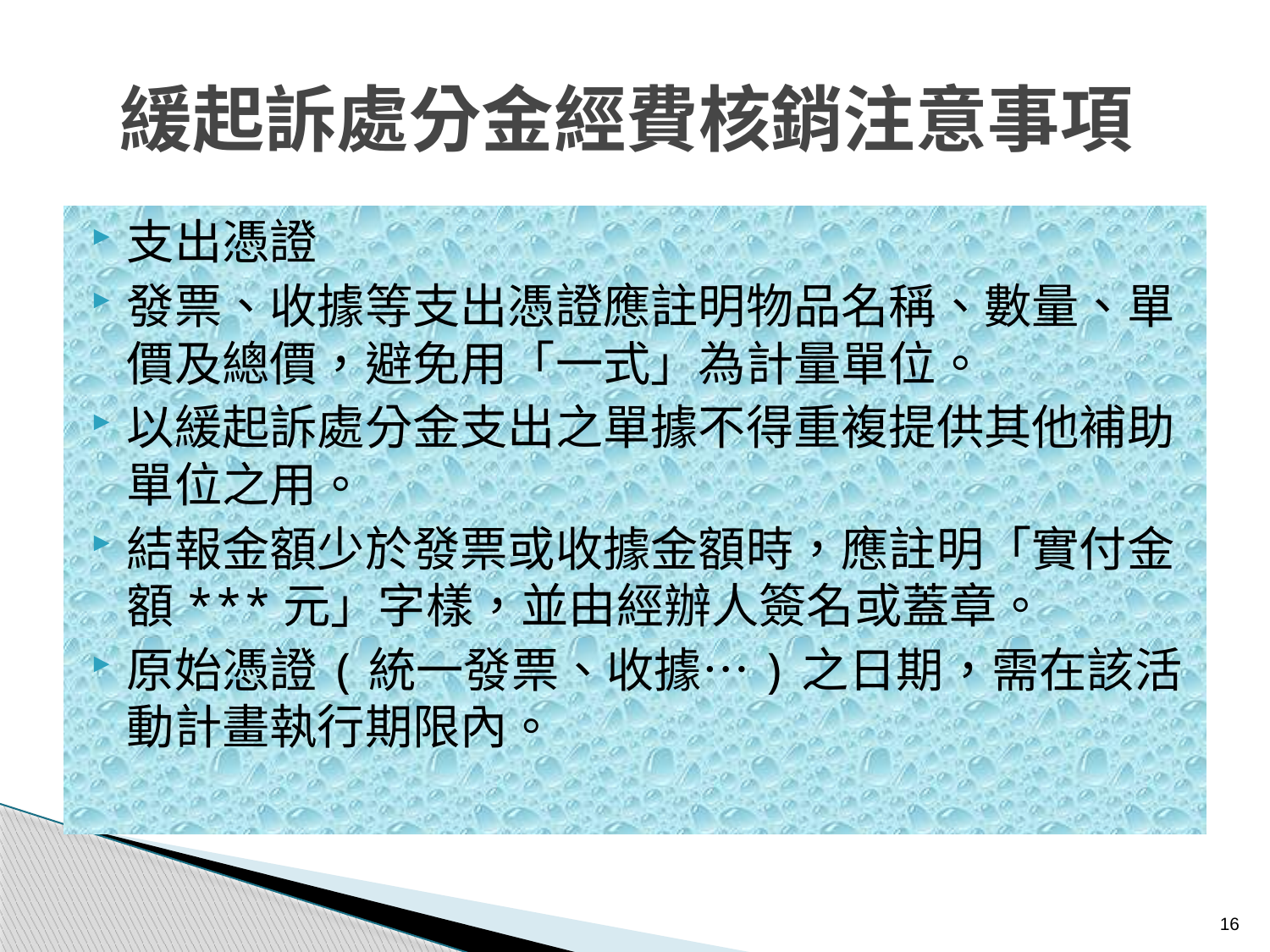

# 緩起訴處分金經費核銷注意事項
支出憑證
發票、收據等支出憑證應註明物品名稱、數量、單價及總價，避免用「一式」為計量單位。
以緩起訴處分金支出之單據不得重複提供其他補助單位之用。
結報金額少於發票或收據金額時，應註明「實付金額***元」字樣，並由經辦人簽名或蓋章。
原始憑證(統一發票、收據…)之日期，需在該活動計畫執行期限內。

16